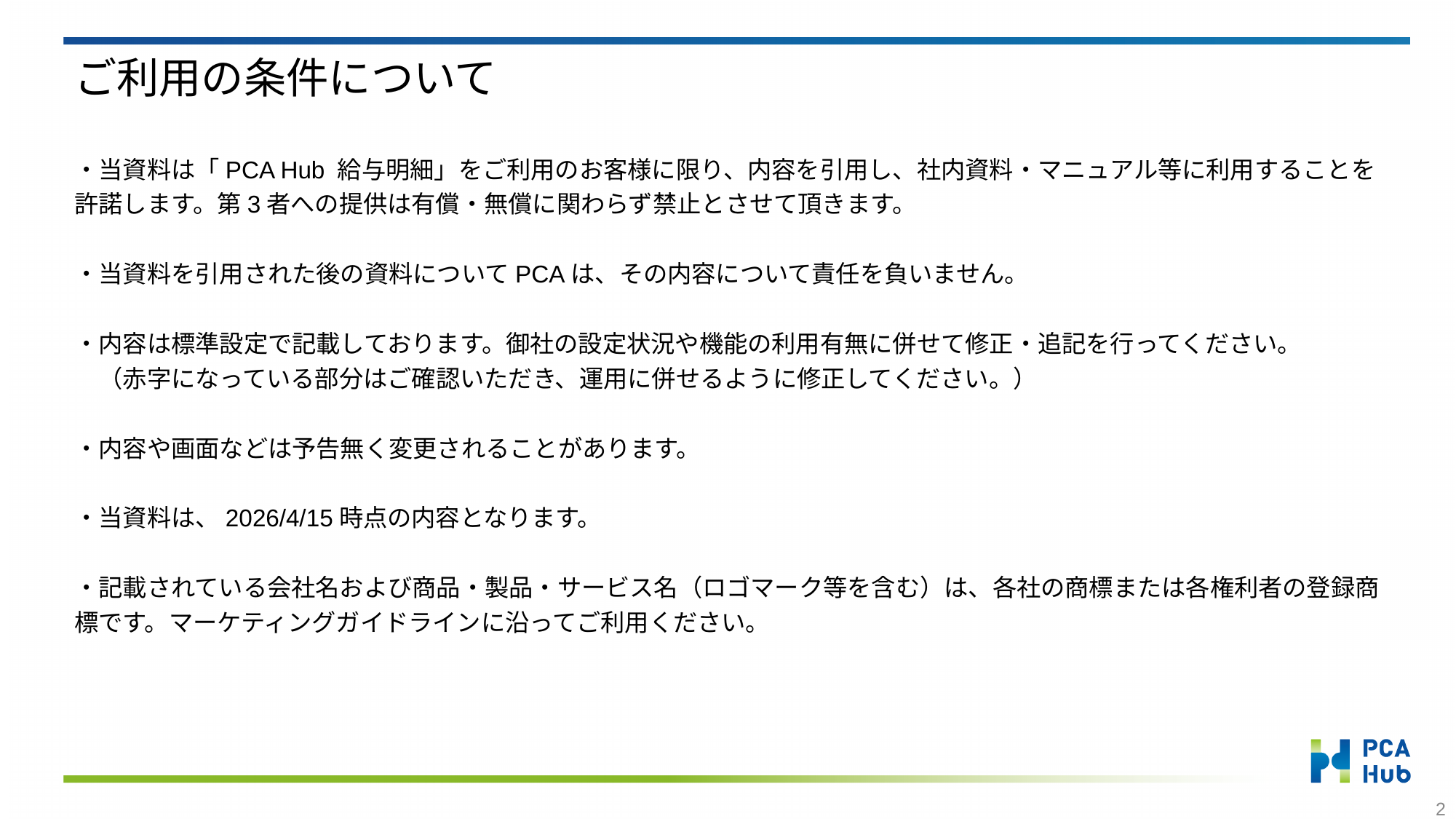

ご利用の条件について
・当資料は「PCA Hub 給与明細」をご利用のお客様に限り、内容を引用し、社内資料・マニュアル等に利用することを許諾します。第3者への提供は有償・無償に関わらず禁止とさせて頂きます。

・当資料を引用された後の資料についてPCAは、その内容について責任を負いません。

・内容は標準設定で記載しております。御社の設定状況や機能の利用有無に併せて修正・追記を行ってください。
　（赤字になっている部分はご確認いただき、運用に併せるように修正してください。）

・内容や画面などは予告無く変更されることがあります。

・当資料は、2026/4/15時点の内容となります。

・記載されている会社名および商品・製品・サービス名（ロゴマーク等を含む）は、各社の商標または各権利者の登録商標です。マーケティングガイドラインに沿ってご利用ください。
2